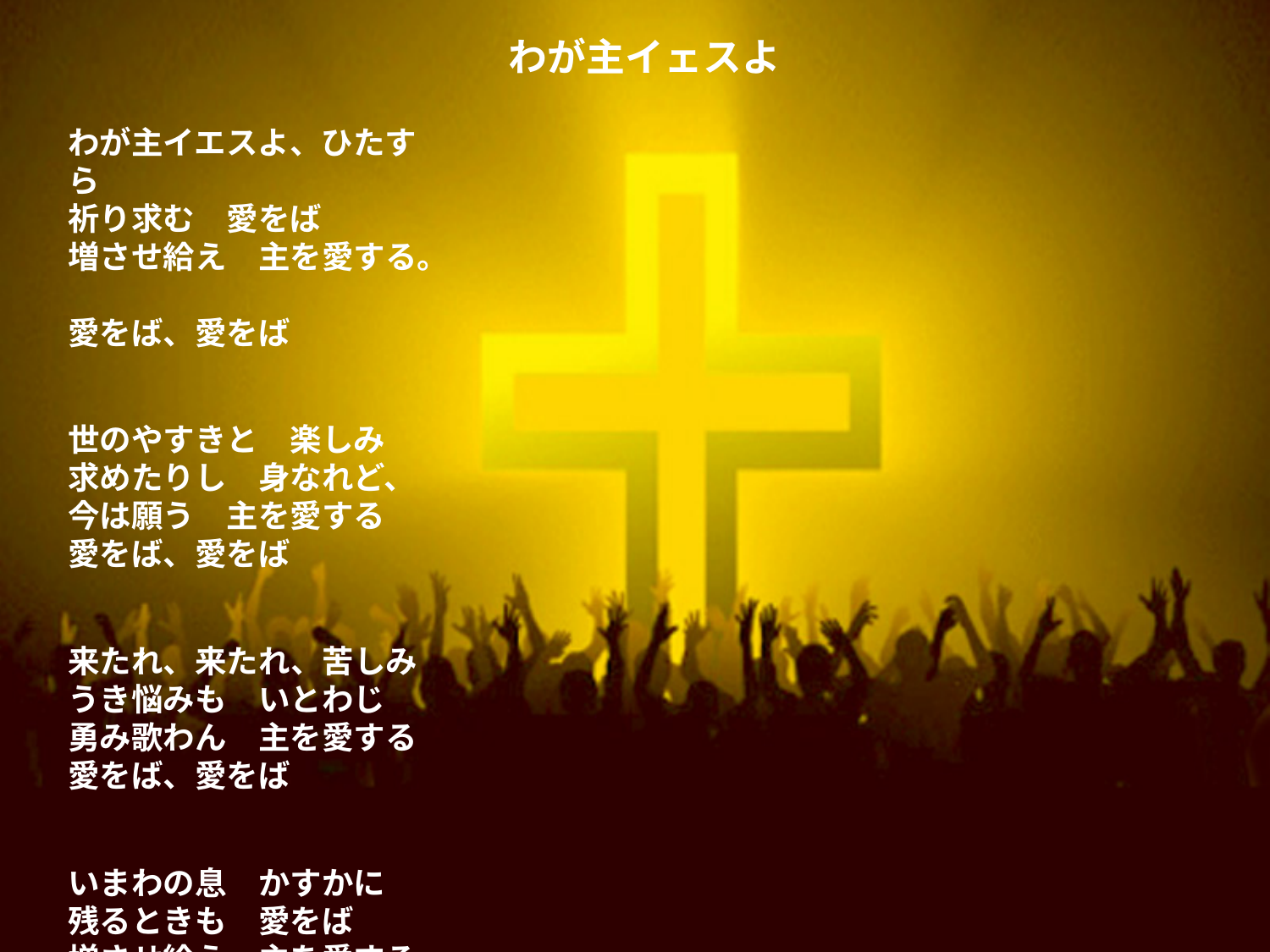

# わが主イェスよ
わが主イエスよ、ひたすら
祈り求む　愛をば
増させ給え　主を愛する。
愛をば、愛をば

世のやすきと　楽しみ
求めたりし　身なれど、
今は願う　主を愛する
愛をば、愛をば

来たれ、来たれ、苦しみ
うき悩みも　いとわじ
勇み歌わん　主を愛する
愛をば、愛をば

いまわの息　かすかに
残るときも　愛をば
増させ給え　主を愛する
愛をば、愛をば。